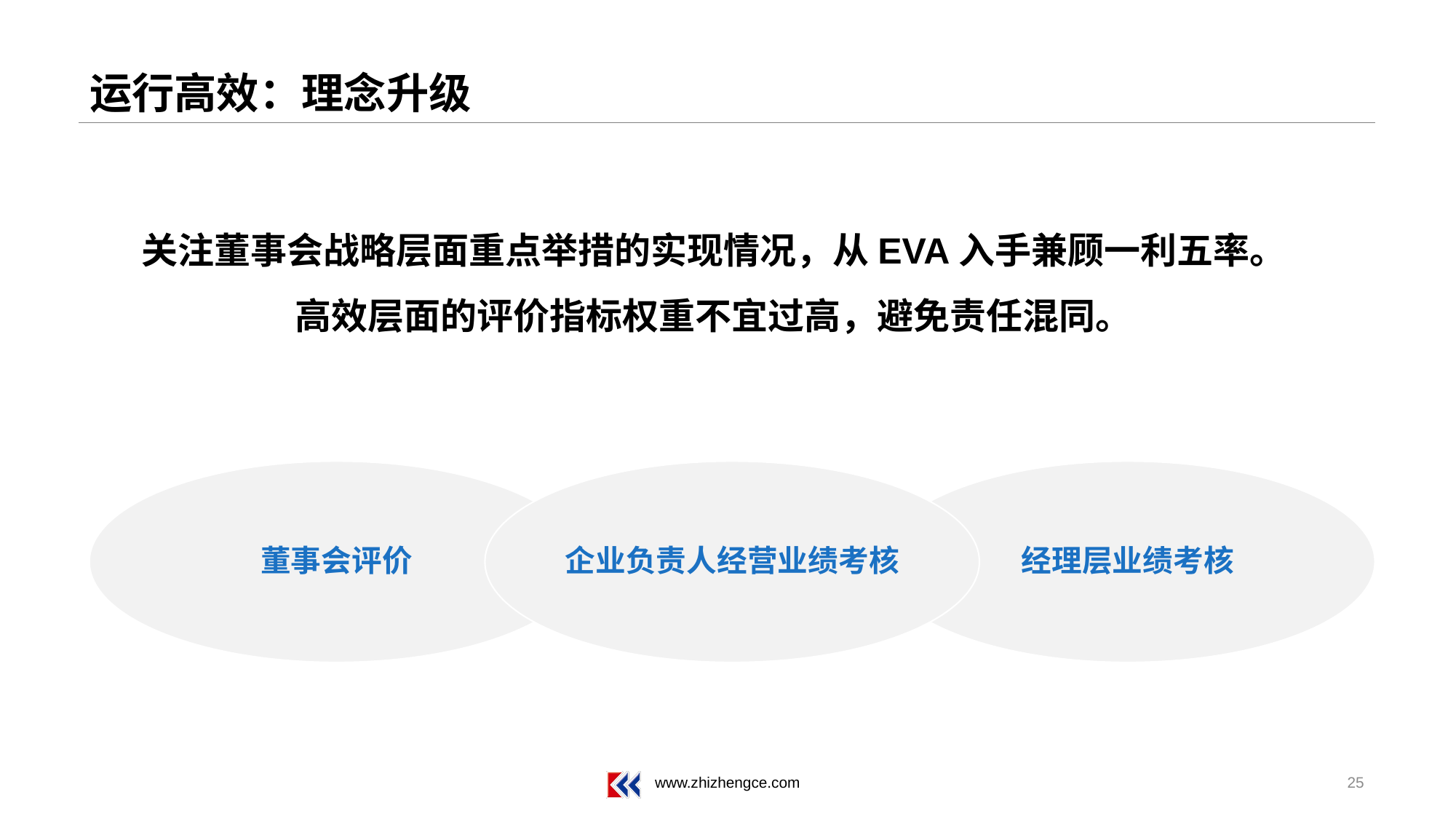

# 运行高效：理念升级
关注董事会战略层面重点举措的实现情况，从EVA入手兼顾一利五率。
高效层面的评价指标权重不宜过高，避免责任混同。
董事会评价
企业负责人经营业绩考核
经理层业绩考核
25